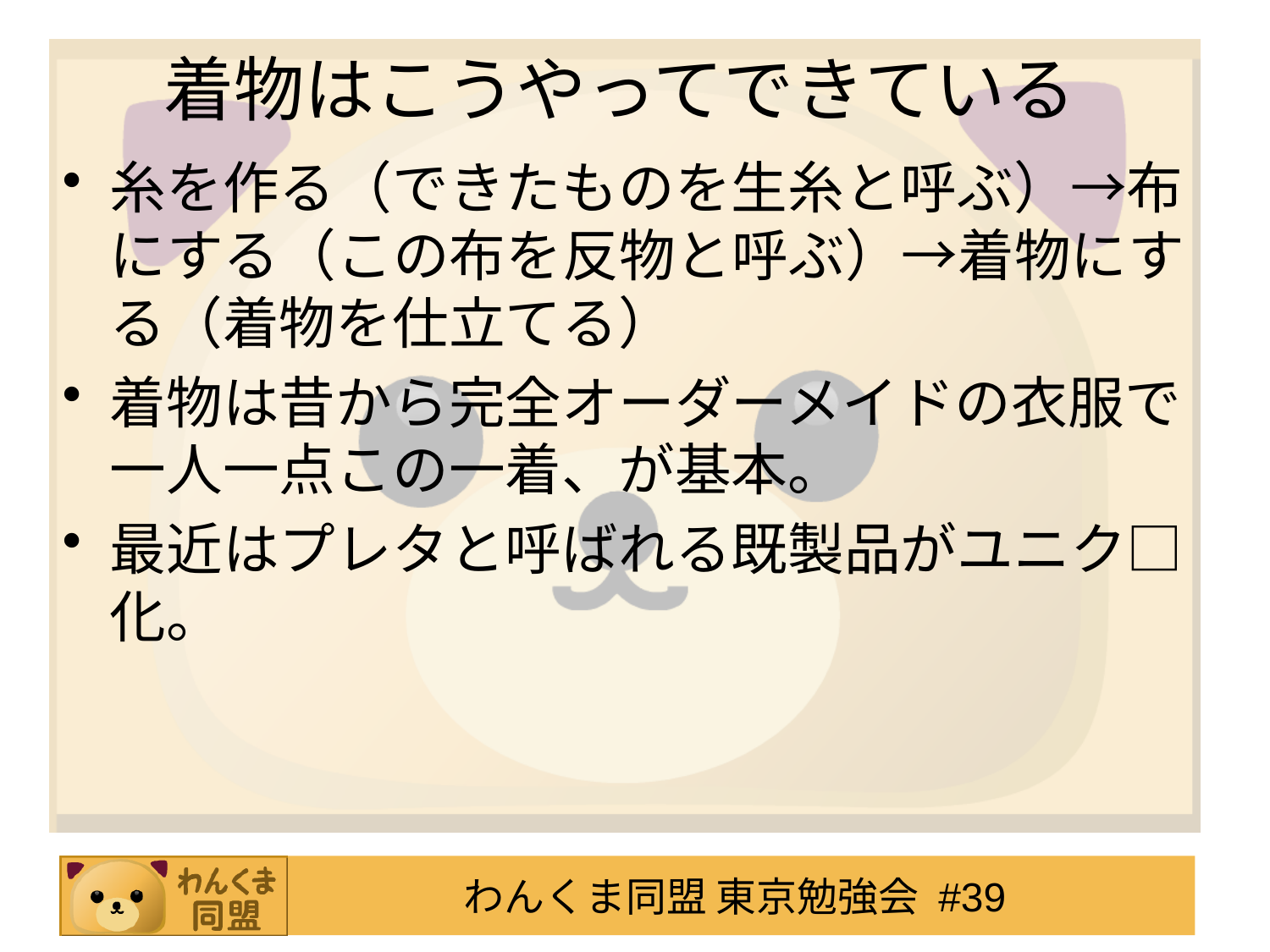

# 着物はこうやってできている
糸を作る（できたものを生糸と呼ぶ）→布にする（この布を反物と呼ぶ）→着物にする（着物を仕立てる）
着物は昔から完全オーダーメイドの衣服で一人一点この一着、が基本。
最近はプレタと呼ばれる既製品がユニク□化。